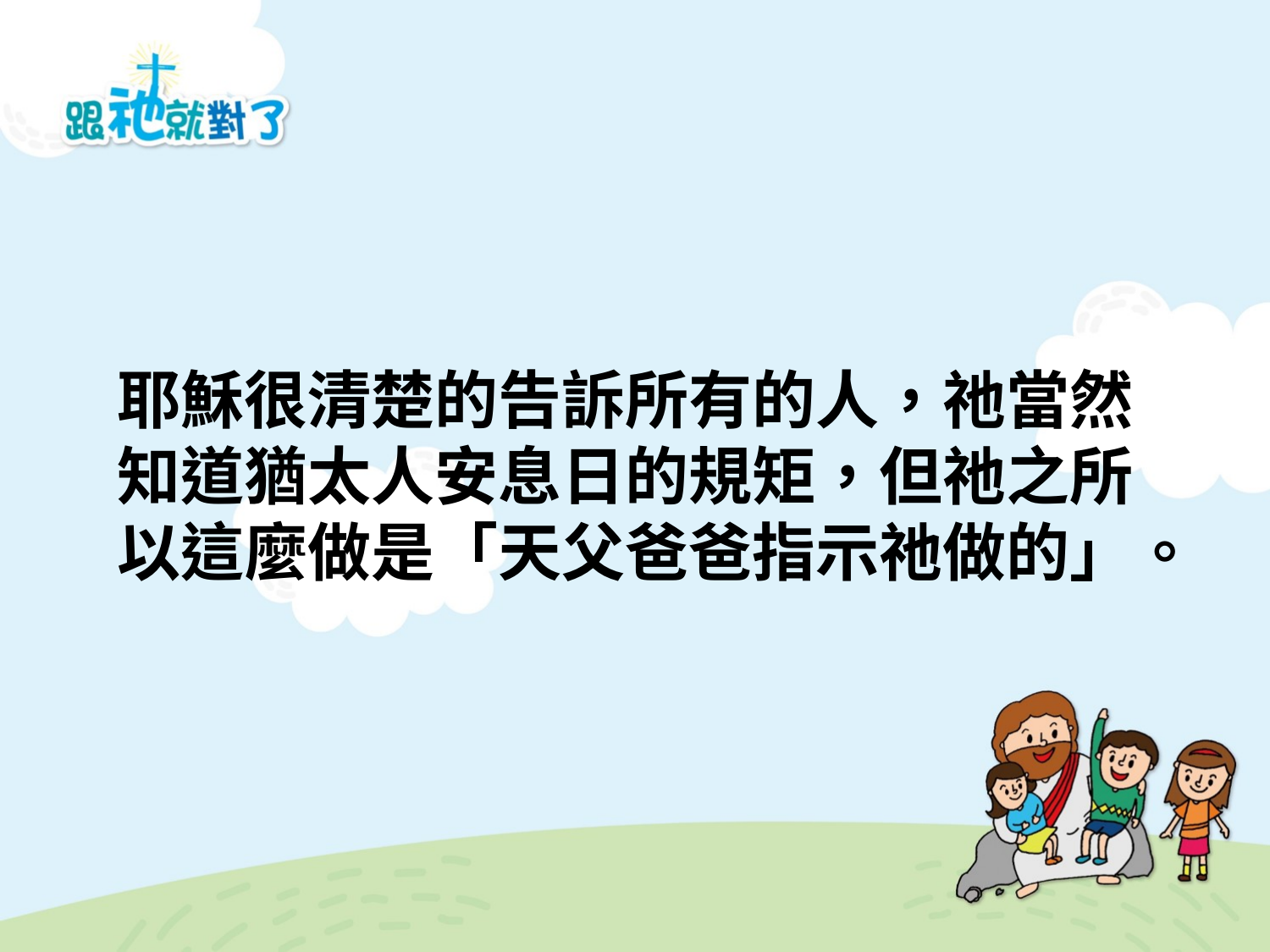

耶穌很清楚的告訴所有的人，祂當然知道猶太人安息日的規矩，但祂之所以這麼做是「天父爸爸指示祂做的」。